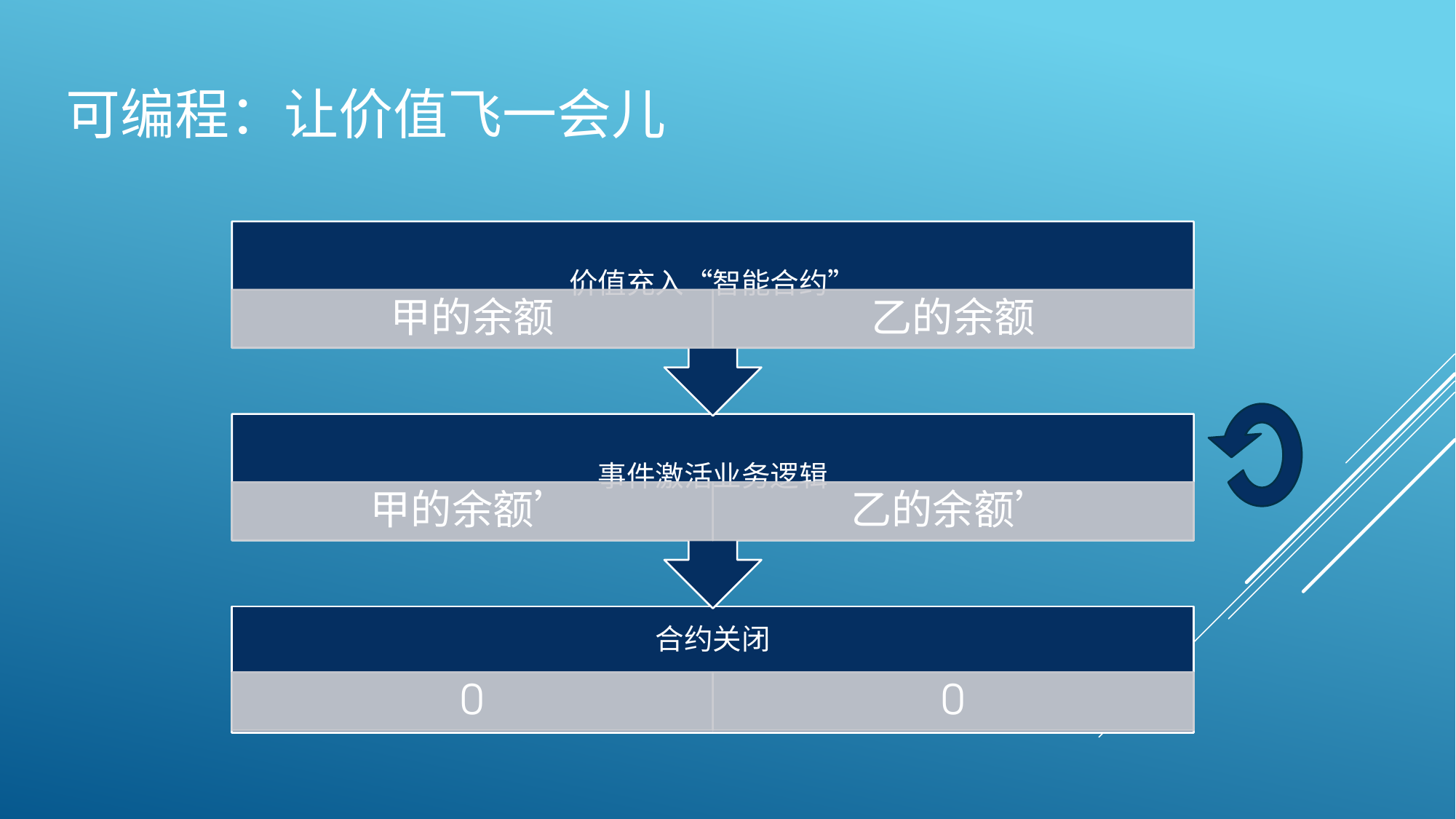

# 可编程：让价值飞一会儿
合约关闭
0
0
事件激活业务逻辑
甲的余额’
乙的余额’
价值充入“智能合约”
甲的余额
乙的余额